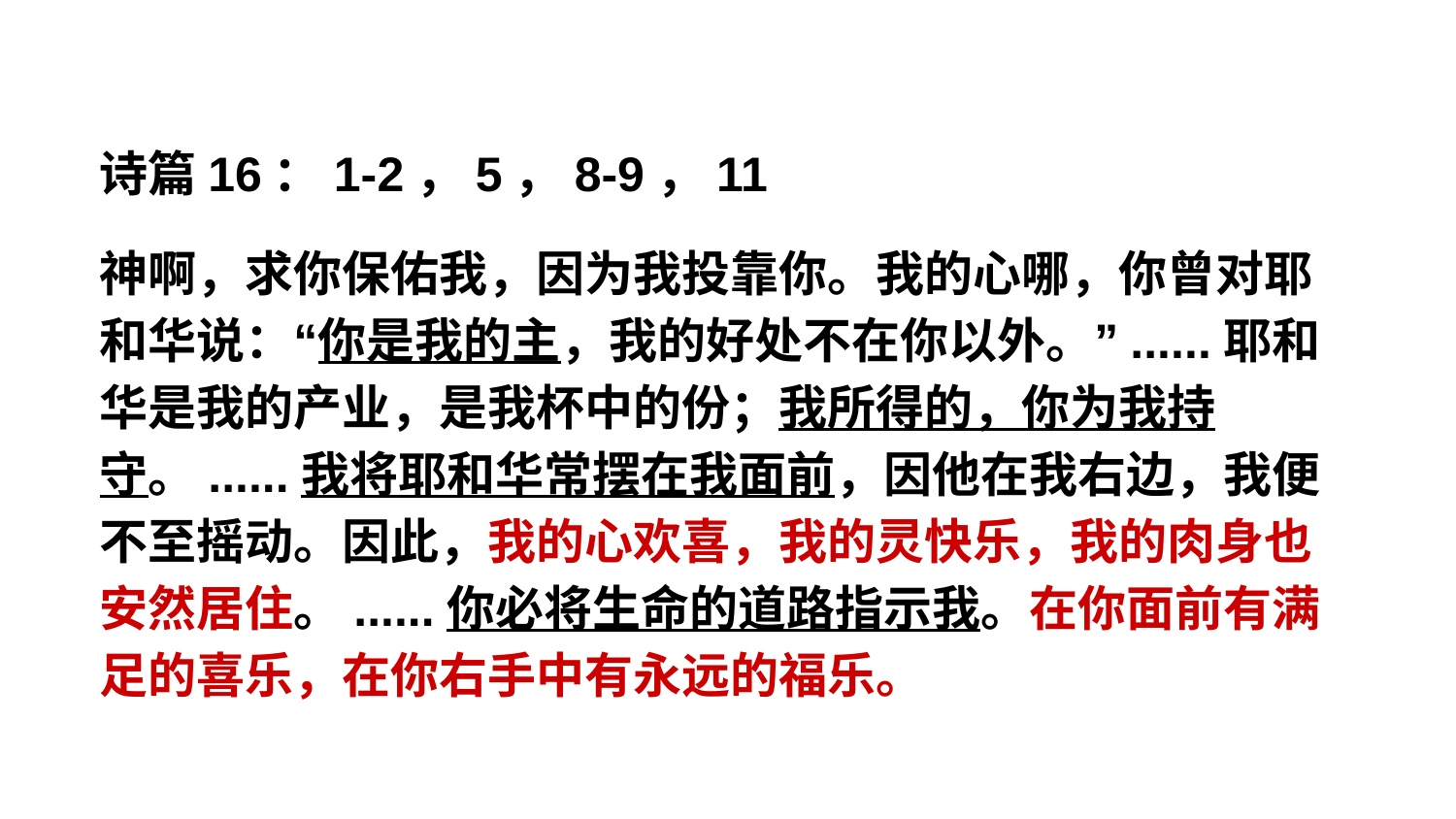

#
诗篇16：1-2，5，8-9，11
神啊，求你保佑我，因为我投靠你。我的心哪，你曾对耶和华说：“你是我的主，我的好处不在你以外。”......耶和华是我的产业，是我杯中的份；我所得的，你为我持守。......我将耶和华常摆在我面前，因他在我右边，我便不至摇动。因此，我的心欢喜，我的灵快乐，我的肉身也安然居住。......你必将生命的道路指示我。在你面前有满足的喜乐，在你右手中有永远的福乐。